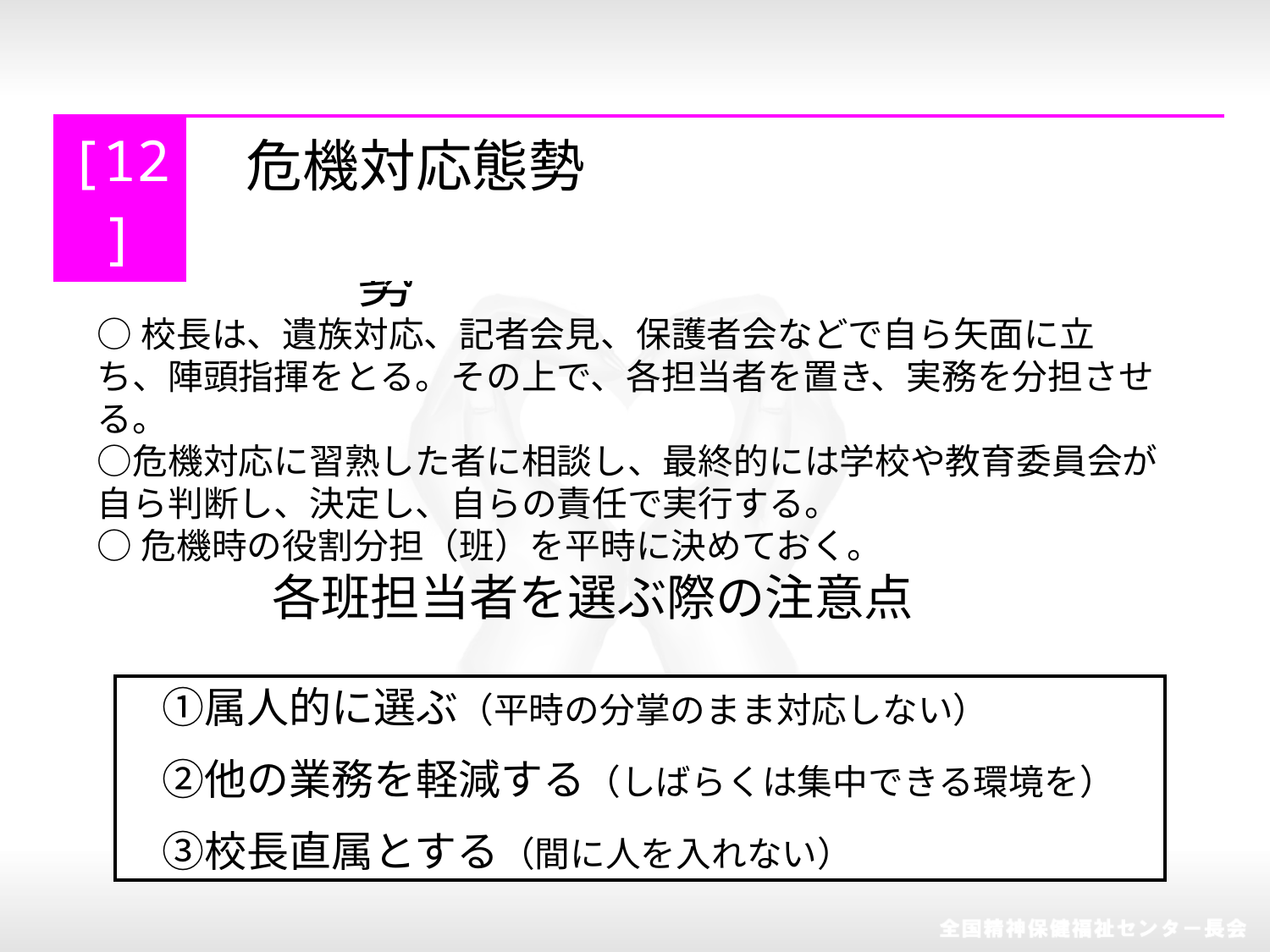

| [12] | 危機対応態勢 |
| --- | --- |
a リーダーと態勢
○校長は、遺族対応、記者会見、保護者会などで自ら矢面に立ち、陣頭指揮をとる。その上で、各担当者を置き、実務を分担させる。
○危機対応に習熟した者に相談し、最終的には学校や教育委員会が自ら判断し、決定し、自らの責任で実行する。
○危機時の役割分担（班）を平時に決めておく。
各班担当者を選ぶ際の注意点
　①属人的に選ぶ（平時の分掌のまま対応しない）
　②他の業務を軽減する（しばらくは集中できる環境を）
　③校長直属とする（間に人を入れない）